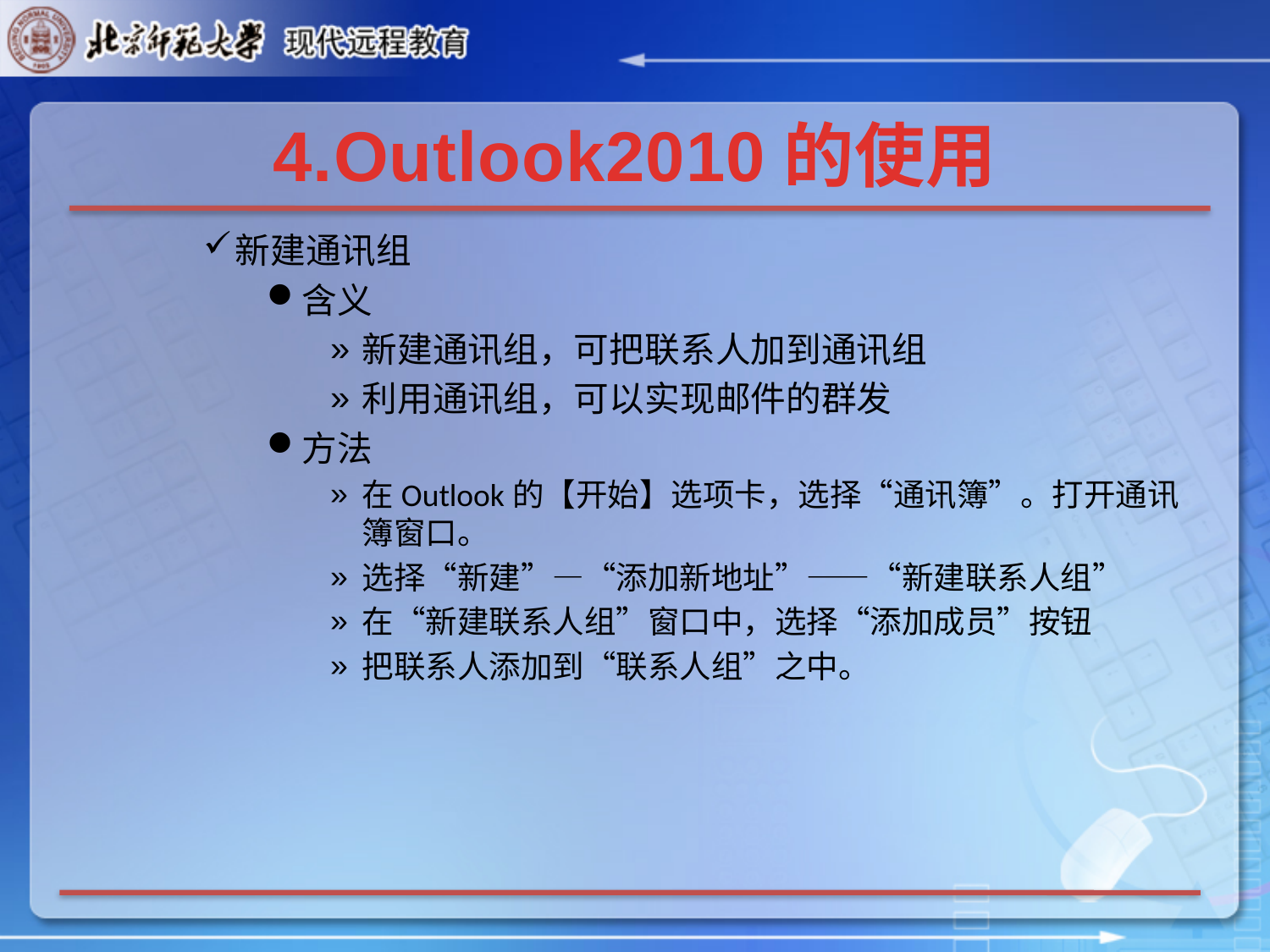

# 4.Outlook2010的使用
新建通讯组
含义
新建通讯组，可把联系人加到通讯组
利用通讯组，可以实现邮件的群发
方法
在Outlook的【开始】选项卡，选择“通讯簿”。打开通讯簿窗口。
选择“新建”—“添加新地址”——“新建联系人组”
在“新建联系人组”窗口中，选择“添加成员”按钮
把联系人添加到“联系人组”之中。